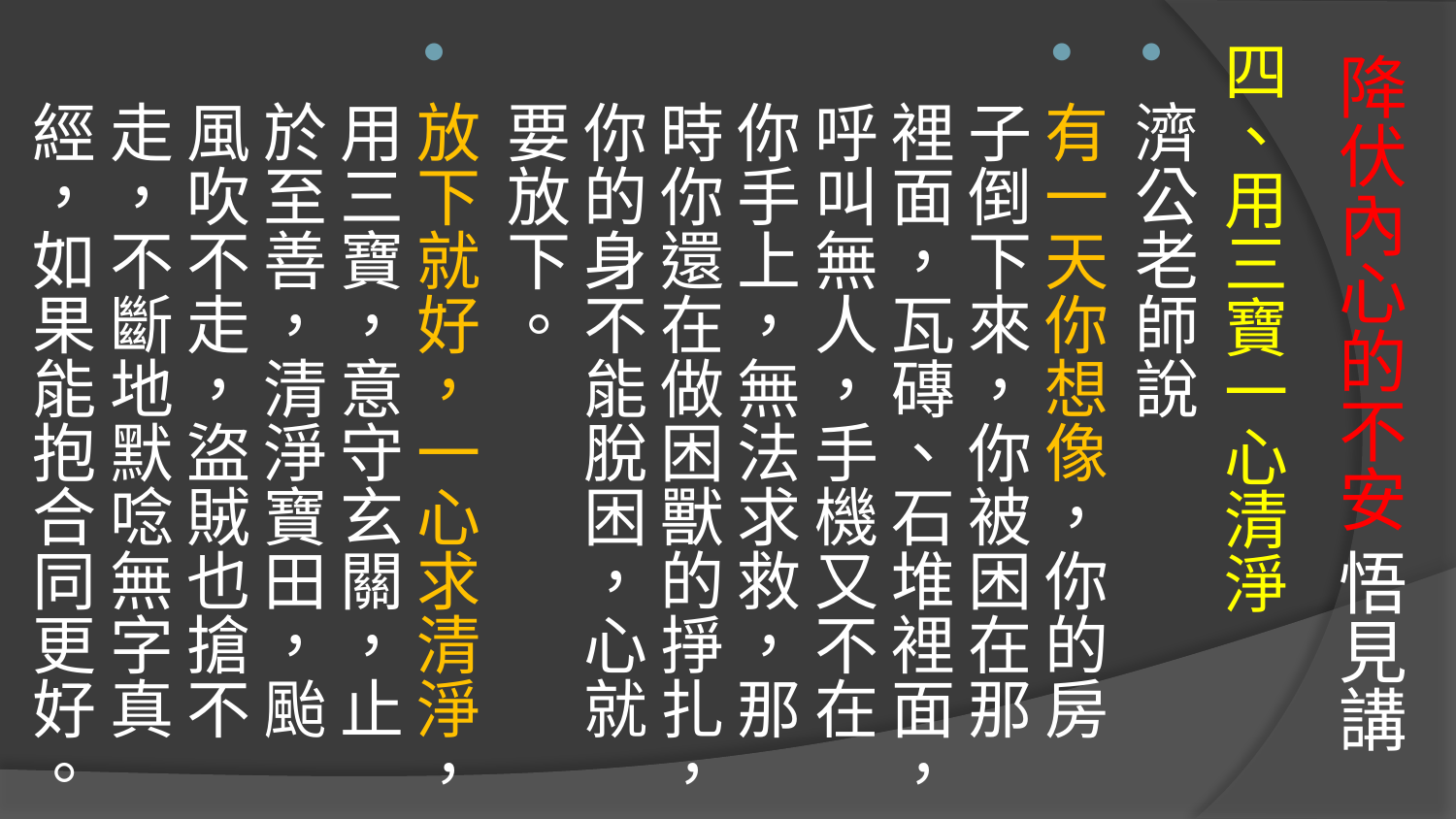

四、用三寶一心清淨
濟公老師說
有一天你想像，你的房子倒下來，你被困在那裡面，瓦磚、石堆裡面，呼叫無人，手機又不在你手上，無法求救，那時你還在做困獸的掙扎，你的身不能脫困，心就要放下。
放下就好，一心求清淨，用三寶，意守玄關，止於至善，清淨寶田，颱風吹不走，盜賊也搶不走，不斷地默唸無字真經，如果能抱合同更好。
# 降伏內心的不安 悟見講